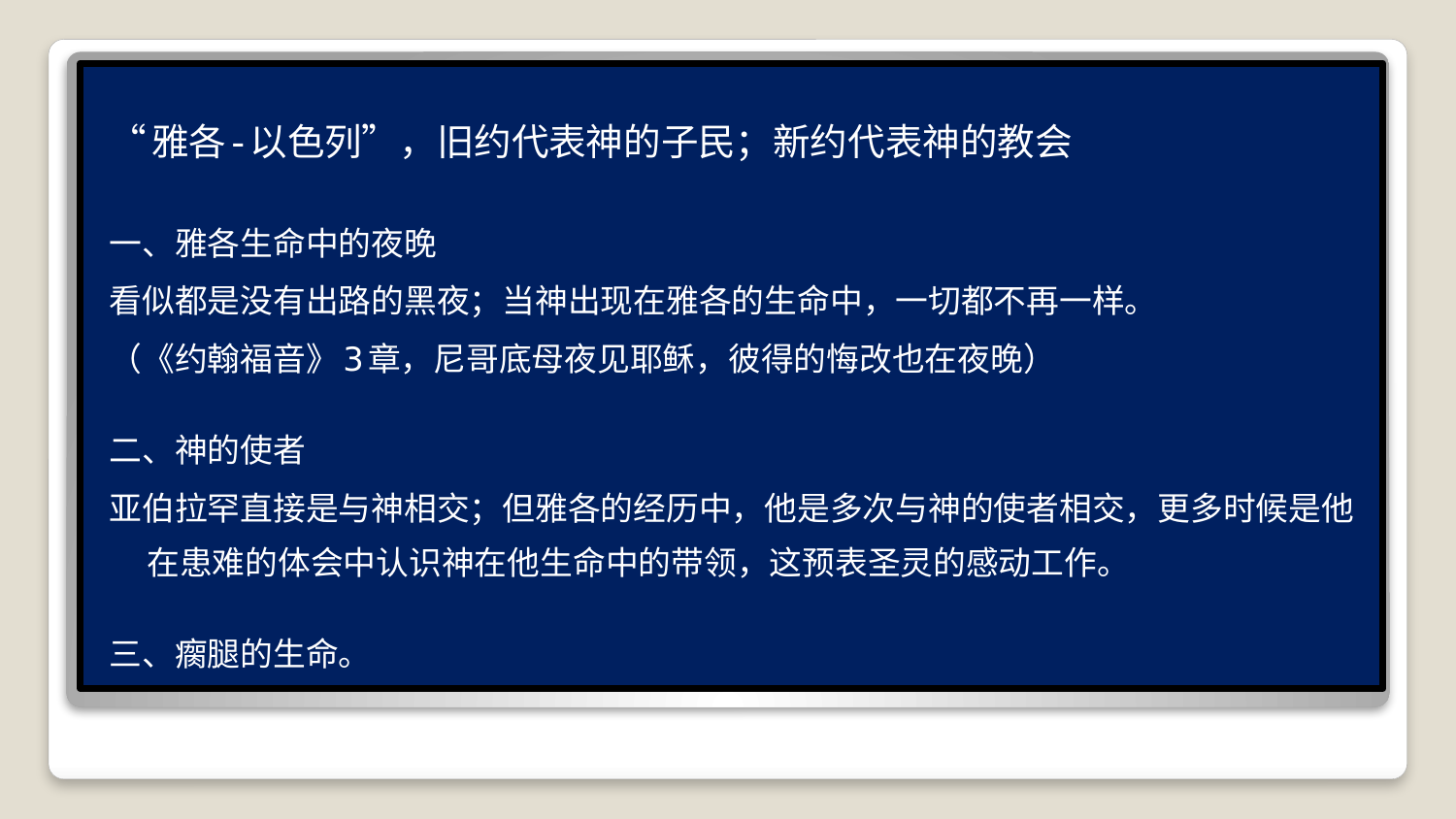

“雅各-以色列”，旧约代表神的子民；新约代表神的教会

一、雅各生命中的夜晚
看似都是没有出路的黑夜；当神出现在雅各的生命中，一切都不再一样。
（《约翰福音》3章，尼哥底母夜见耶稣，彼得的悔改也在夜晚）

二、神的使者
亚伯拉罕直接是与神相交；但雅各的经历中，他是多次与神的使者相交，更多时候是他在患难的体会中认识神在他生命中的带领，这预表圣灵的感动工作。

三、瘸腿的生命。